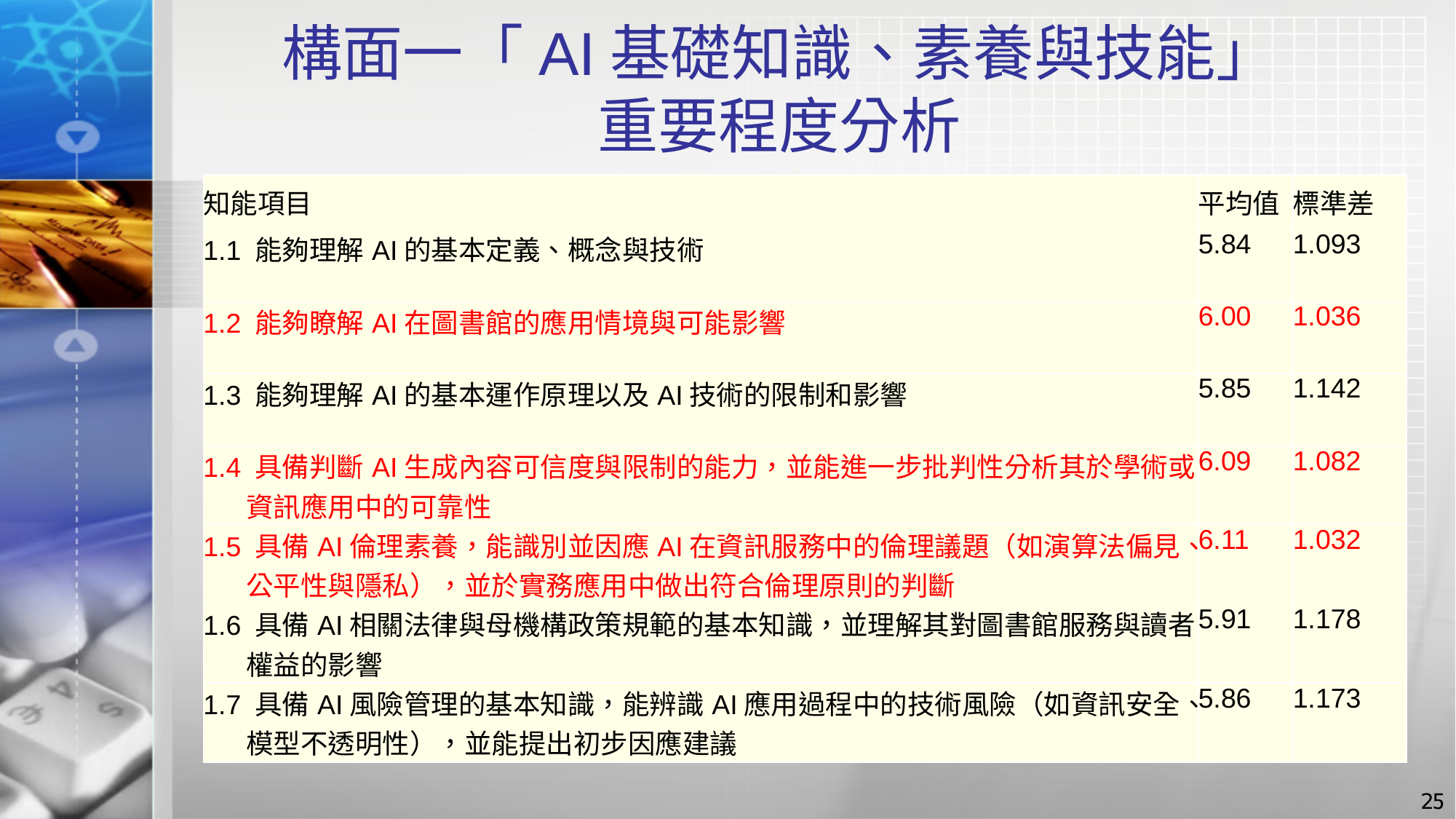

# 構面一「AI基礎知識、素養與技能」 重要程度分析
| 知能項目 | 平均值 | 標準差 |
| --- | --- | --- |
| 1.1 能夠理解AI的基本定義、概念與技術 | 5.84 | 1.093 |
| 1.2 能夠瞭解AI在圖書館的應用情境與可能影響 | 6.00 | 1.036 |
| 1.3 能夠理解AI的基本運作原理以及AI技術的限制和影響 | 5.85 | 1.142 |
| 1.4 具備判斷AI生成內容可信度與限制的能力，並能進一步批判性分析其於學術或資訊應用中的可靠性 | 6.09 | 1.082 |
| 1.5 具備AI倫理素養，能識別並因應AI在資訊服務中的倫理議題（如演算法偏見、公平性與隱私），並於實務應用中做出符合倫理原則的判斷 | 6.11 | 1.032 |
| 1.6 具備AI相關法律與母機構政策規範的基本知識，並理解其對圖書館服務與讀者權益的影響 | 5.91 | 1.178 |
| 1.7 具備AI風險管理的基本知識，能辨識AI應用過程中的技術風險（如資訊安全、模型不透明性），並能提出初步因應建議 | 5.86 | 1.173 |
25